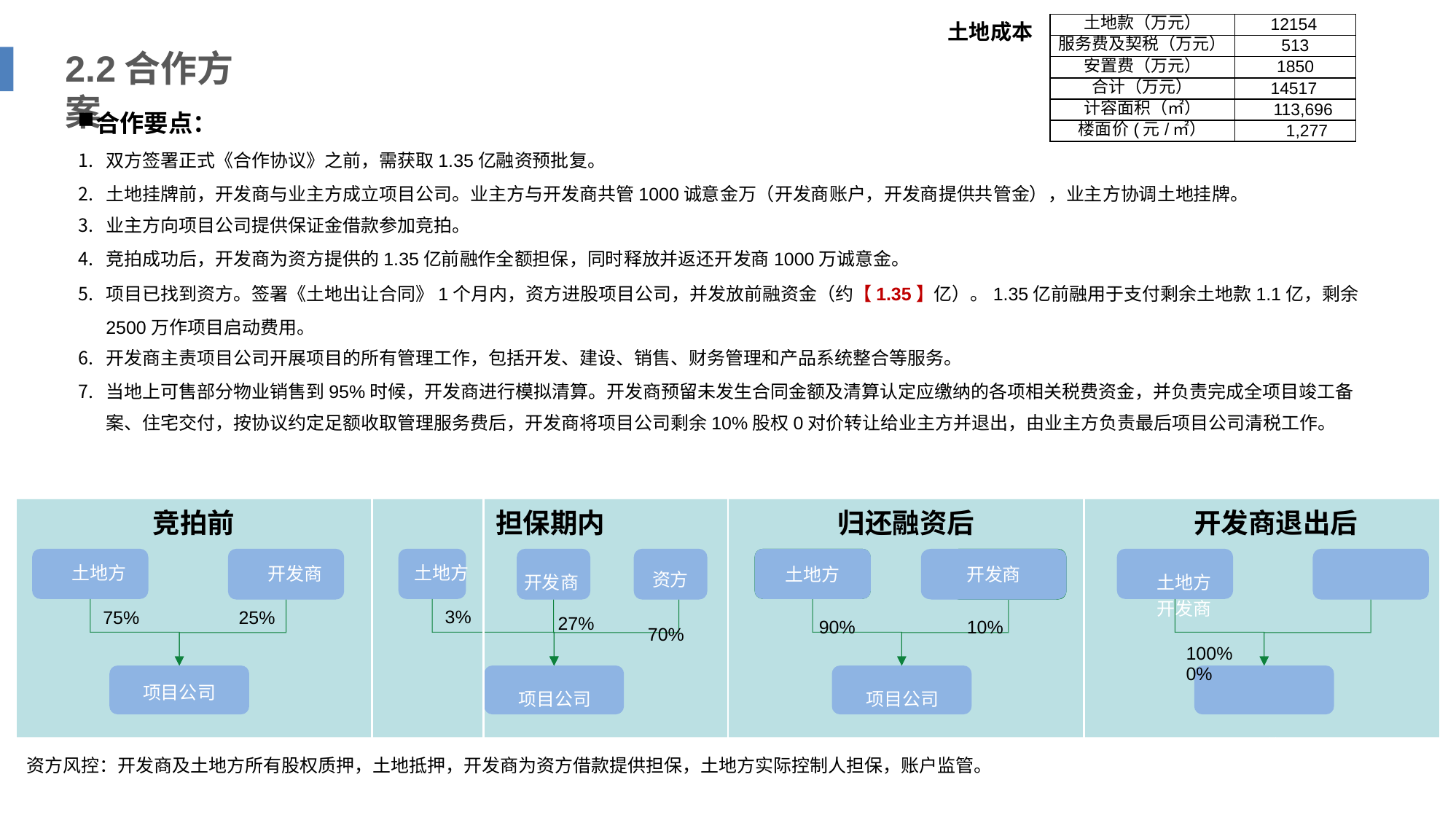

| 土地款（万元） | 12154 |
| --- | --- |
| 服务费及契税（万元） | 513 |
| 安置费（万元） | 1850 |
| 合计（万元） | 14517 |
| 计容面积（㎡） | 113,696 |
| 楼面价(元/㎡） | 1,277 |
土地成本
# 2.2合作方案
合作要点：
双方签署正式《合作协议》之前，需获取1.35亿融资预批复。
土地挂牌前，开发商与业主方成立项目公司。业主方与开发商共管1000诚意金万（开发商账户，开发商提供共管金），业主方协调土地挂牌。
业主方向项目公司提供保证金借款参加竞拍。
竞拍成功后，开发商为资方提供的1.35亿前融作全额担保，同时释放并返还开发商1000万诚意金。
项目已找到资方。签署《土地出让合同》1个月内，资方进股项目公司，并发放前融资金（约【1.35】亿）。1.35亿前融用于支付剩余土地款1.1亿，剩余  2500万作项目启动费用。
开发商主责项目公司开展项目的所有管理工作，包括开发、建设、销售、财务管理和产品系统整合等服务。
当地上可售部分物业销售到95%时候，开发商进行模拟清算。开发商预留未发生合同金额及清算认定应缴纳的各项相关税费资金，并负责完成全项目竣工备案、住宅交付，按协议约定足额收取管理服务费后，开发商将项目公司剩余10%股权0对价转让给业主方并退出，由业主方负责最后项目公司清税工作。
| 土地方 75% | 竞拍前 项目公司 | 开发商 25% | 土地方 3% | 担保期内 开发商 27% 项目公司 | 资方 70% | 归还融资后 土地方 开发商 90% 10% 项目公司 | 开发商退出后 土地方 开发商 100% 0% 项目公司 |
| --- | --- | --- | --- | --- | --- | --- | --- |

开发商
土地方

资方风控：开发商及土地方所有股权质押，土地抵押，开发商为资方借款提供担保，土地方实际控制人担保，账户监管。